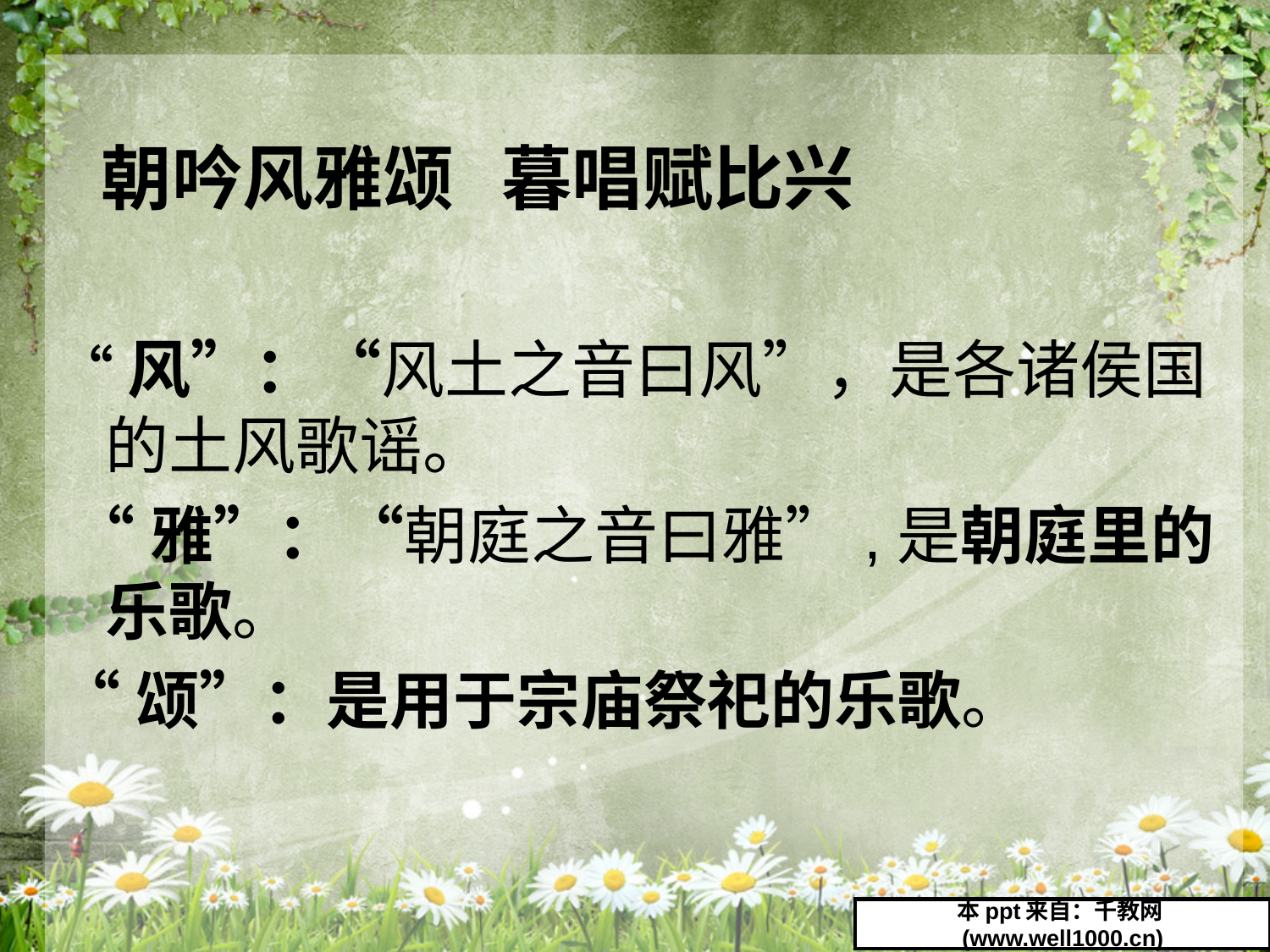

朝吟风雅颂   暮唱赋比兴

“风”：“风土之音曰风”，是各诸侯国的土风歌谣。
 “雅”：“朝庭之音曰雅”,是朝庭里的乐歌。
“颂”：是用于宗庙祭祀的乐歌。

本ppt来自：千教网(www.well1000.cn)